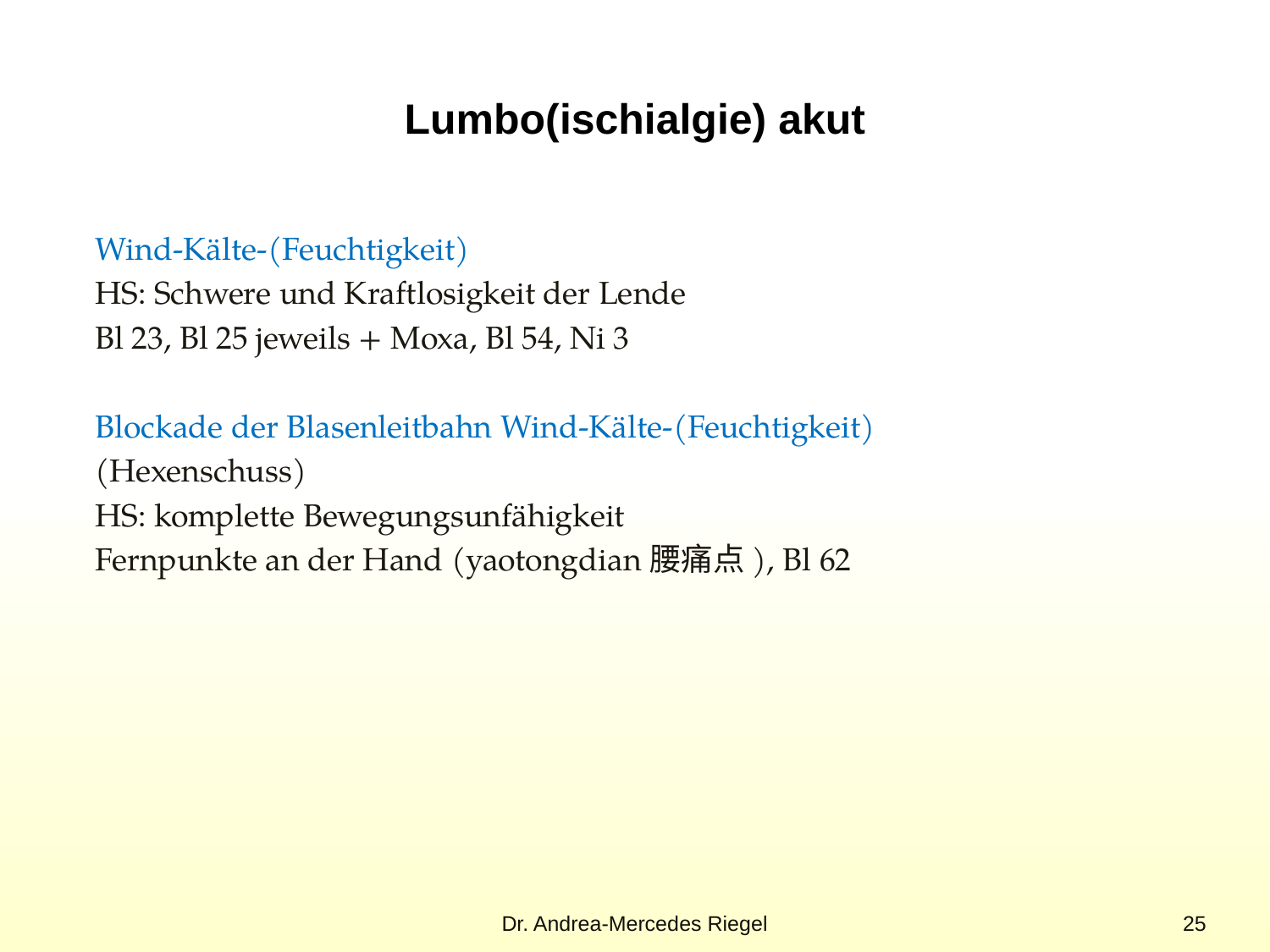

# Lumbo(ischialgie) akut
Wind-Kälte-(Feuchtigkeit)
HS: Schwere und Kraftlosigkeit der Lende
Bl 23, Bl 25 jeweils + Moxa, Bl 54, Ni 3

Blockade der Blasenleitbahn Wind-Kälte-(Feuchtigkeit)
(Hexenschuss)
HS: komplette Bewegungsunfähigkeit
Fernpunkte an der Hand (yaotongdian腰痛点), Bl 62

Dr. Andrea-Mercedes Riegel
25